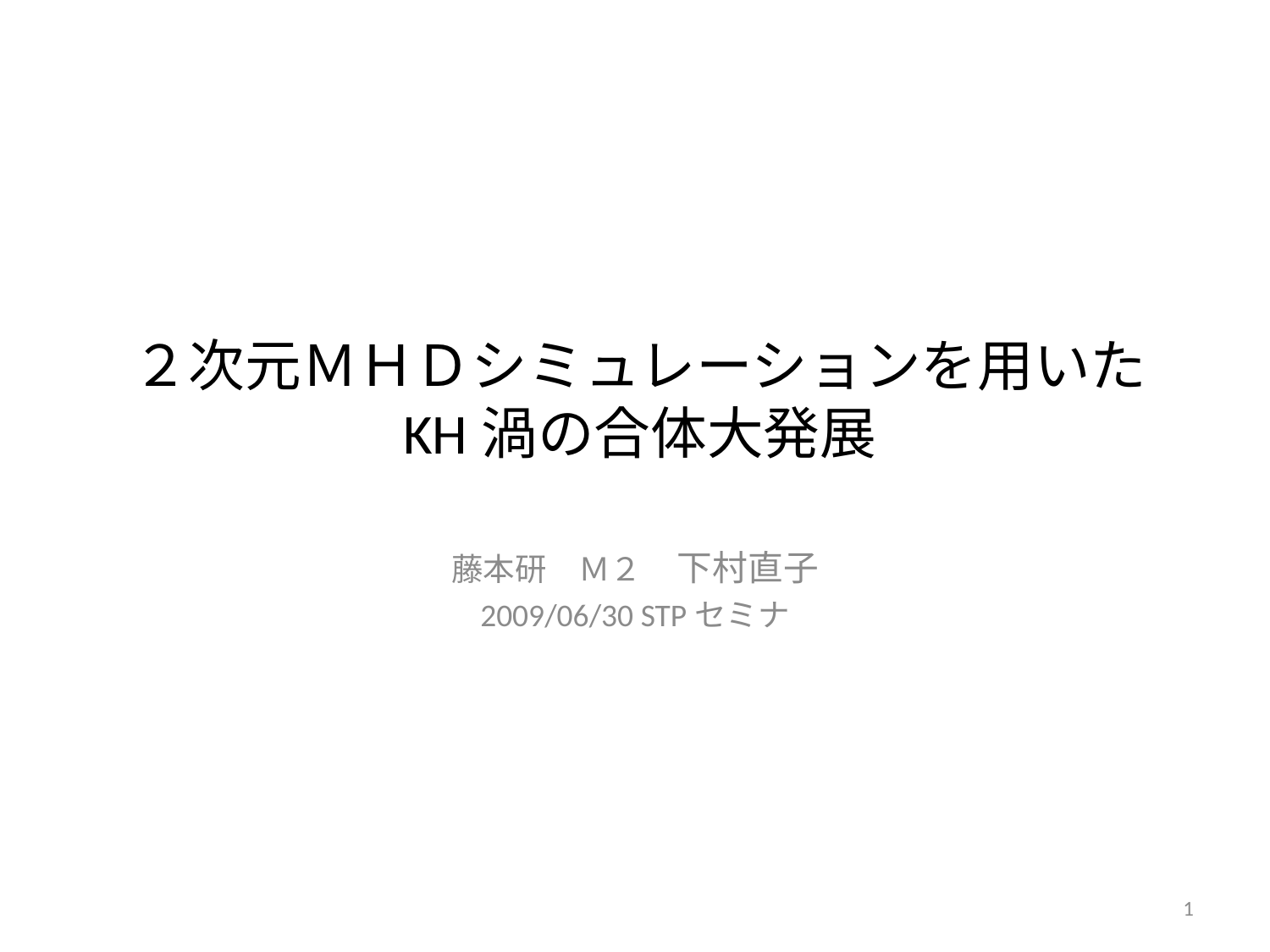

# ２次元ＭＨＤシミュレーションを用いた KH渦の合体大発展
藤本研　Ｍ２　下村直子
2009/06/30 STPセミナ

1